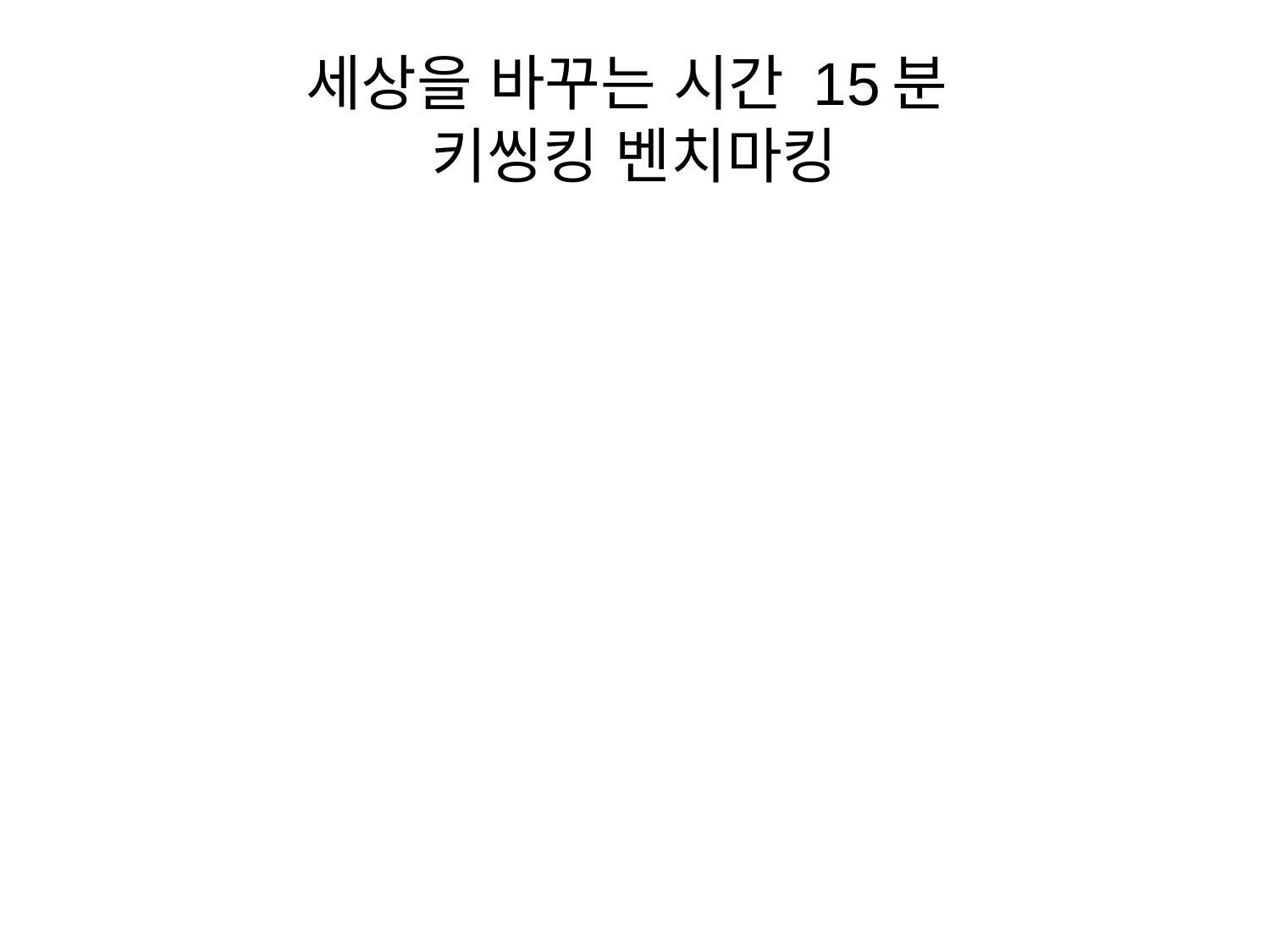

# 세상을 바꾸는 시간 15분 키씽킹 벤치마킹